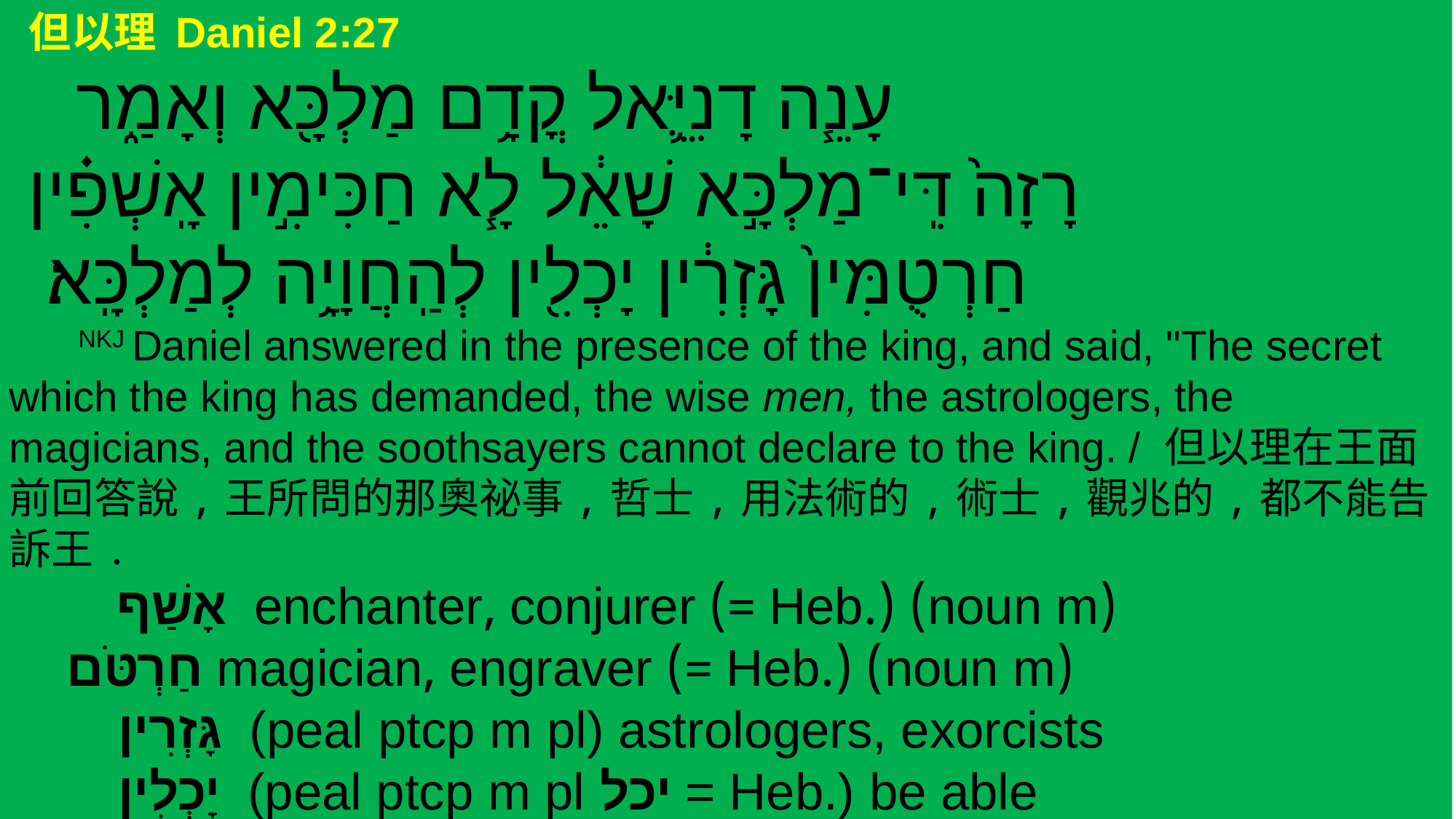

但以理 Daniel 2:27
      ‎עָנֵ֧ה דָנִיֵּ֛אל קֳדָ֥ם מַלְכָּ֖א וְאָמַ֑ר
 רָזָה֙ דִּֽי־מַלְכָּ֣א שָׁאֵ֔ל לָ֧א חַכִּימִ֣ין אָֽשְׁפִ֗ין
 חַרְטֻמִּין֙ גָּזְרִ֔ין יָכְלִ֖ין לְהַֽחֲוָיָ֥ה לְמַלְכָּֽא׃
          NKJ Daniel answered in the presence of the king, and said, "The secret which the king has demanded, the wise men, the astrologers, the magicians, and the soothsayers cannot declare to the king. / 但以理在王面前回答說,王所問的那奧祕事,哲士,用法術的,術士,觀兆的,都不能告訴王.
  (noun m) enchanter, conjurer (= Heb.)  אָשַׁף
  (noun m) magician, engraver (= Heb.) חַרְטֹּם
	גָּזְרִין  (peal ptcp m pl) astrologers, exorcists
	יָכְלִין  (peal ptcp m pl יכל = Heb.) be able